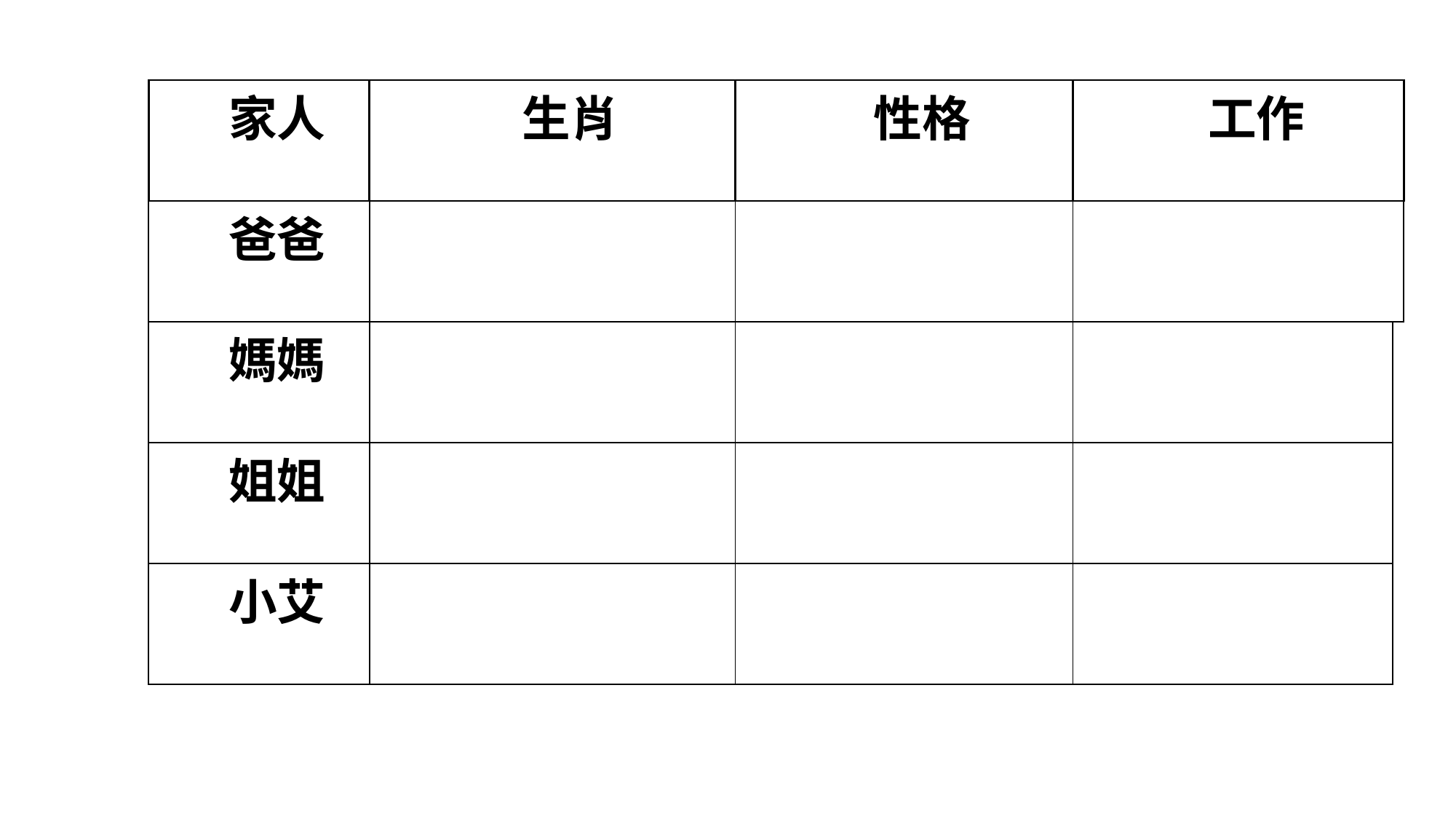

| 家人 | 生肖 | 性格 | 工作 |  |
| --- | --- | --- | --- | --- |
| 爸爸 |  |  |  |  |
| 媽媽 |  |  |  |  |
| 姐姐 |  |  |  |  |
| 小艾 |  |  |  |  |